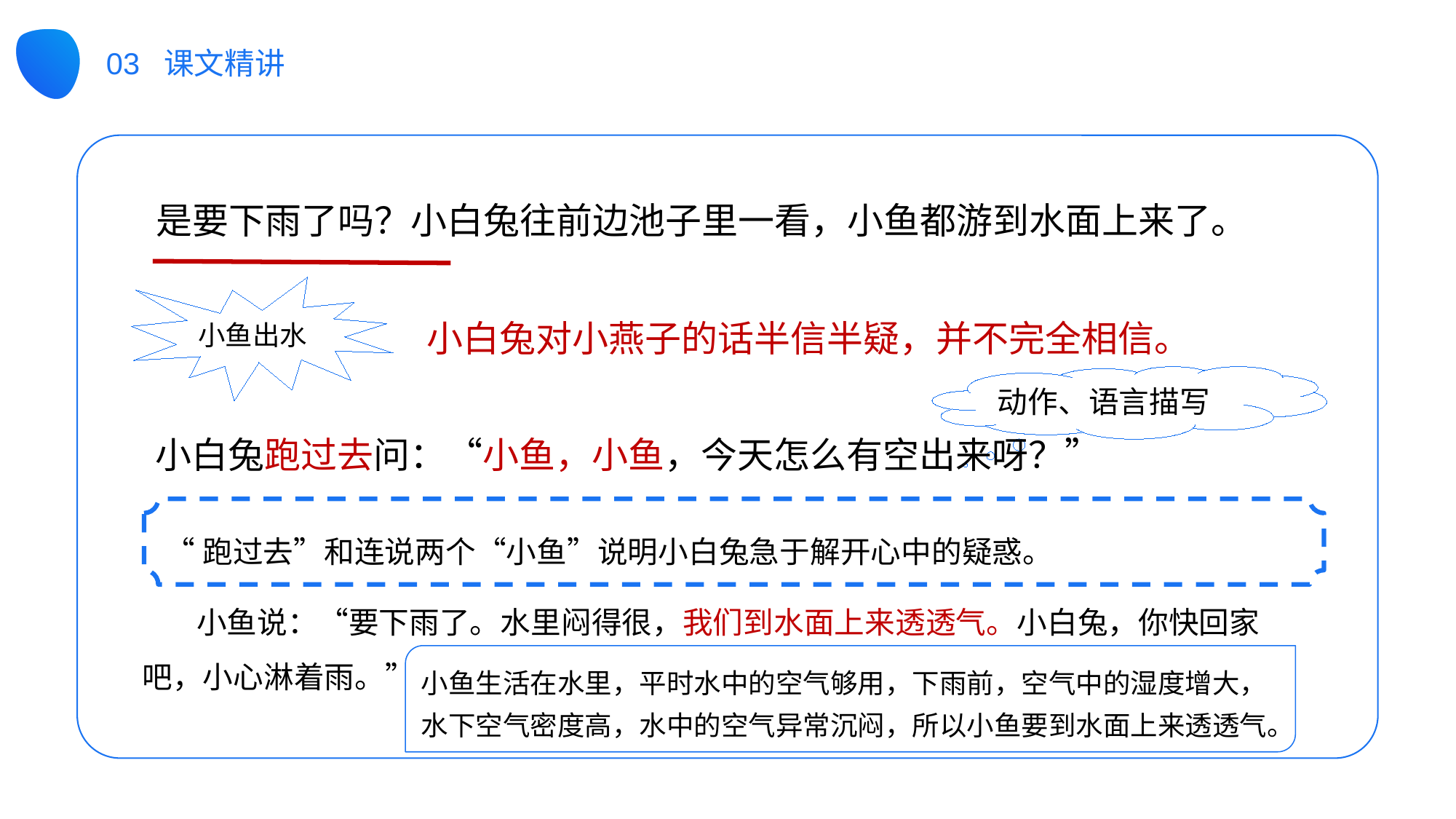

03  课文精讲

是要下雨了吗？小白兔往前边池子里一看，小鱼都游到水面上来了。
小鱼出水
小白兔对小燕子的话半信半疑，并不完全相信。
动作、语言描写
小白兔跑过去问：“小鱼，小鱼，今天怎么有空出来呀？”
“跑过去”和连说两个“小鱼”说明小白兔急于解开心中的疑惑。
       小鱼说：“要下雨了。水里闷得很，我们到水面上来透透气。小白兔，你快回家吧，小心淋着雨。”
小鱼生活在水里，平时水中的空气够用，下雨前，空气中的湿度增大，水下空气密度高，水中的空气异常沉闷，所以小鱼要到水面上来透透气。